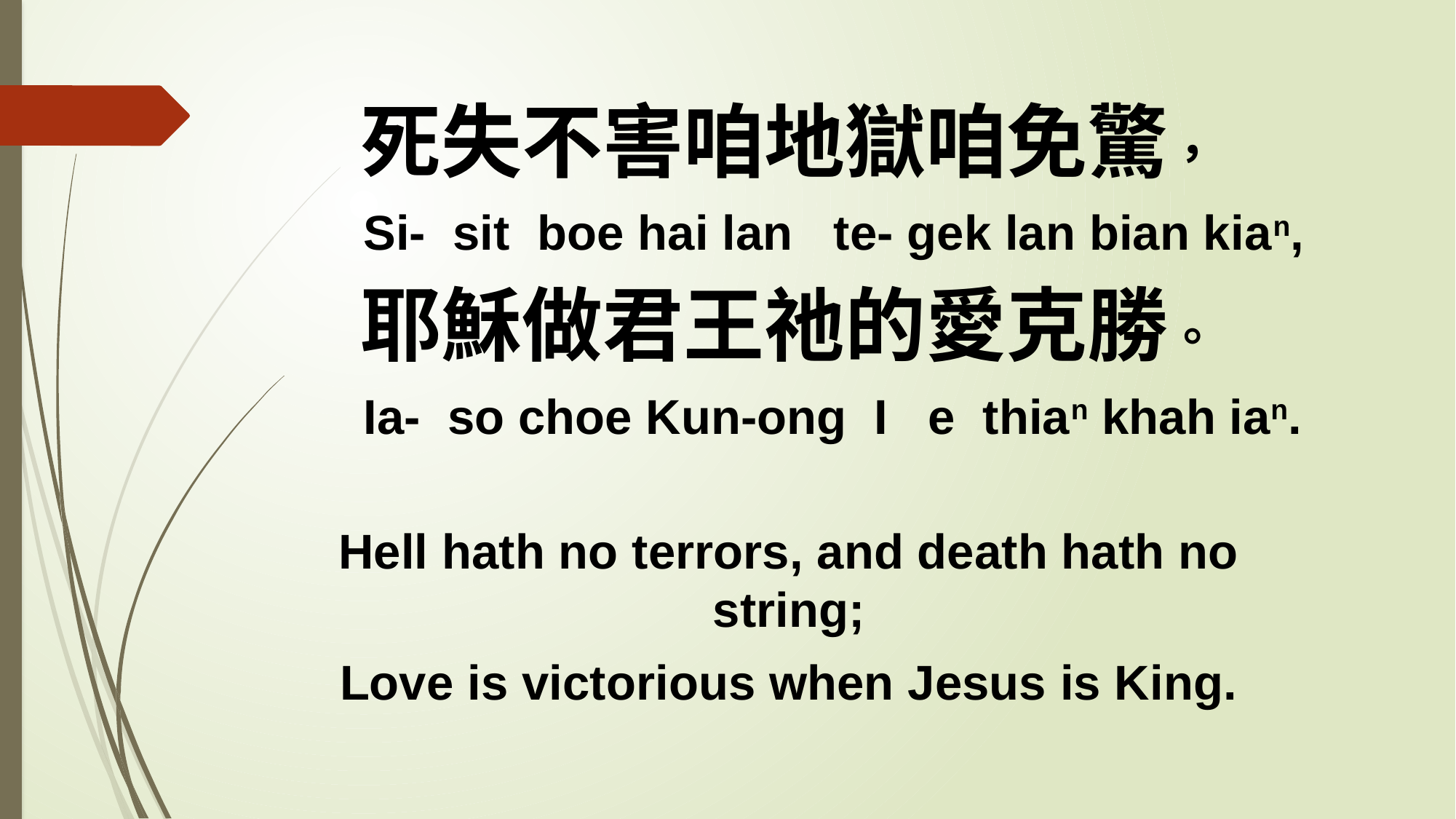

死失不害咱地獄咱免驚，
       Si-  sit  boe hai lan   te- gek lan bian kian,
耶穌做君王祂的愛克勝。
       Ia-  so choe Kun-ong  I   e  thian khah ian.

Hell hath no terrors, and death hath no string;
Love is victorious when Jesus is King.